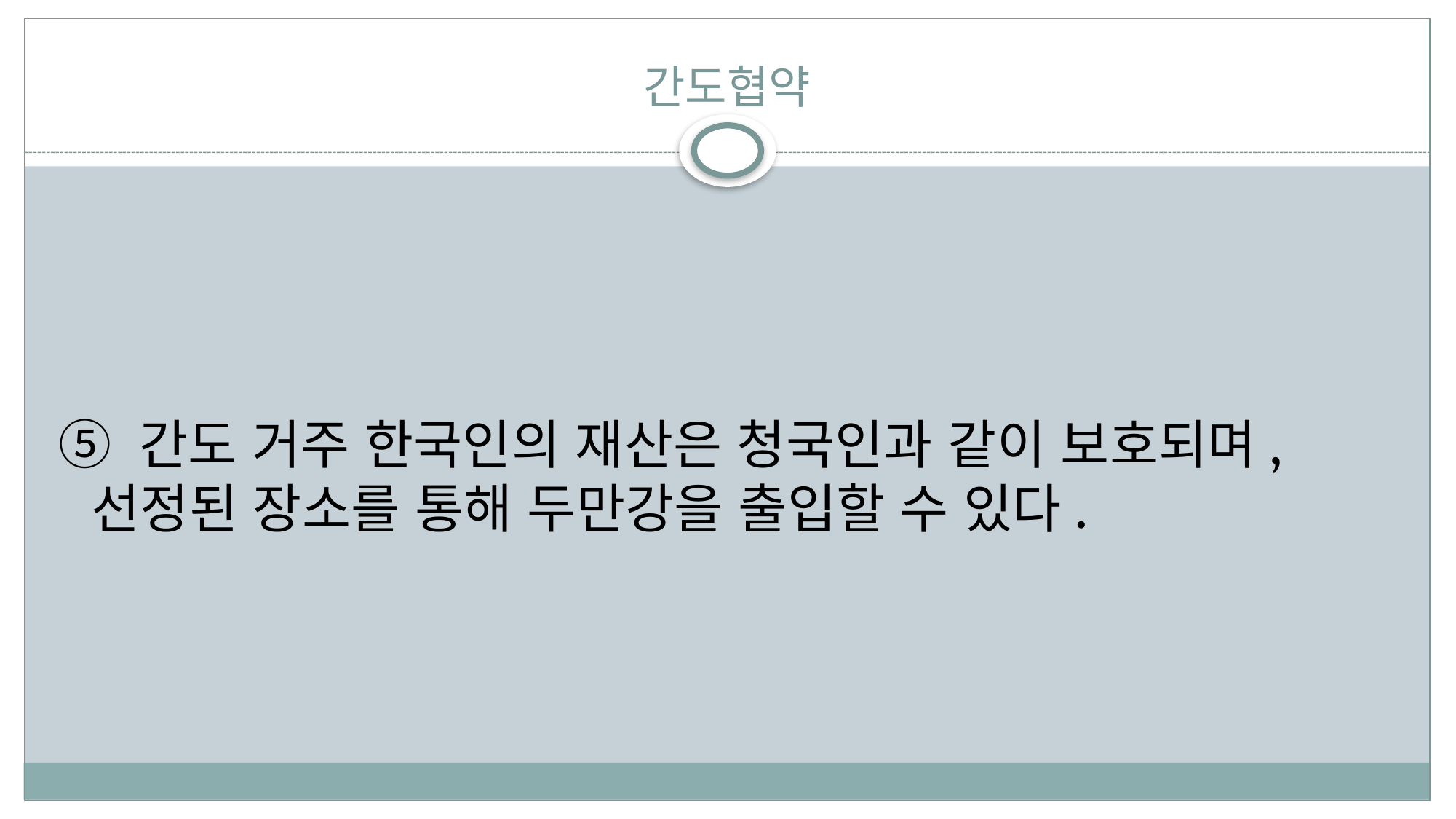

# 간도협약

⑤ 간도 거주 한국인의 재산은 청국인과 같이 보호되며, 선정된 장소를 통해 두만강을 출입할 수 있다.